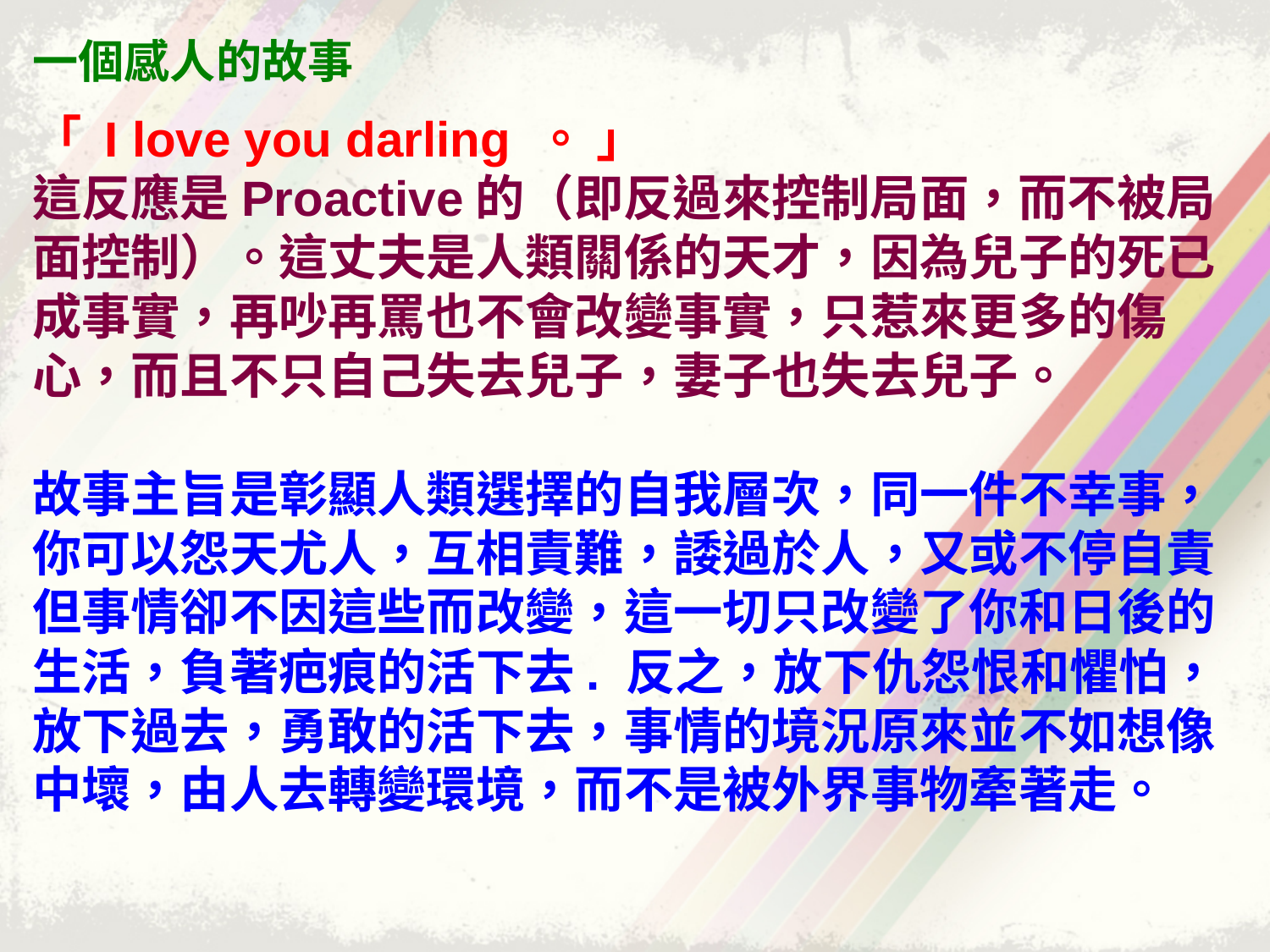

一個感人的故事
「 I love you darling 。 」
這反應是Proactive的（即反過來控制局面，而不被局面控制）。這丈夫是人類關係的天才，因為兒子的死已成事實，再吵再罵也不會改變事實，只惹來更多的傷心，而且不只自己失去兒子，妻子也失去兒子。

故事主旨是彰顯人類選擇的自我層次，同一件不幸事，你可以怨天尤人，互相責難，諉過於人，又或不停自責但事情卻不因這些而改變，這一切只改變了你和日後的生活，負著疤痕的活下去. 反之，放下仇怨恨和懼怕，放下過去，勇敢的活下去，事情的境況原來並不如想像中壞，由人去轉變環境，而不是被外界事物牽著走。